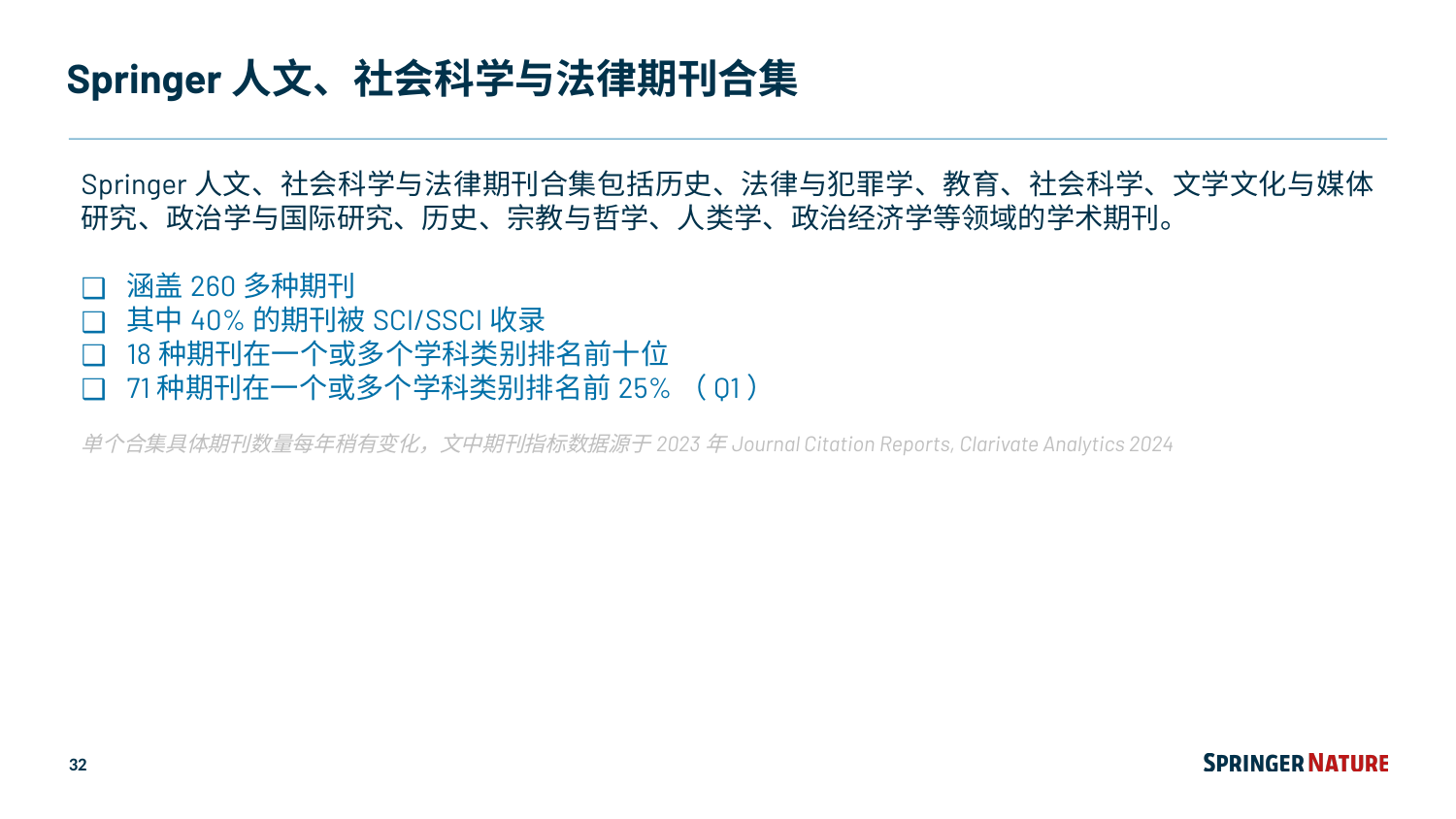

# Springer人文、社会科学与法律期刊合集
Springer人文、社会科学与法律期刊合集包括历史、法律与犯罪学、教育、社会科学、文学文化与媒体研究、政治学与国际研究、历史、宗教与哲学、人类学、政治经济学等领域的学术期刊。

涵盖260多种期刊
其中40%的期刊被SCI/SSCI收录
18种期刊在一个或多个学科类别排名前十位
71种期刊在一个或多个学科类别排名前25%（Q1）

单个合集具体期刊数量每年稍有变化，文中期刊指标数据源于2023年Journal Citation Reports, Clarivate Analytics 2024